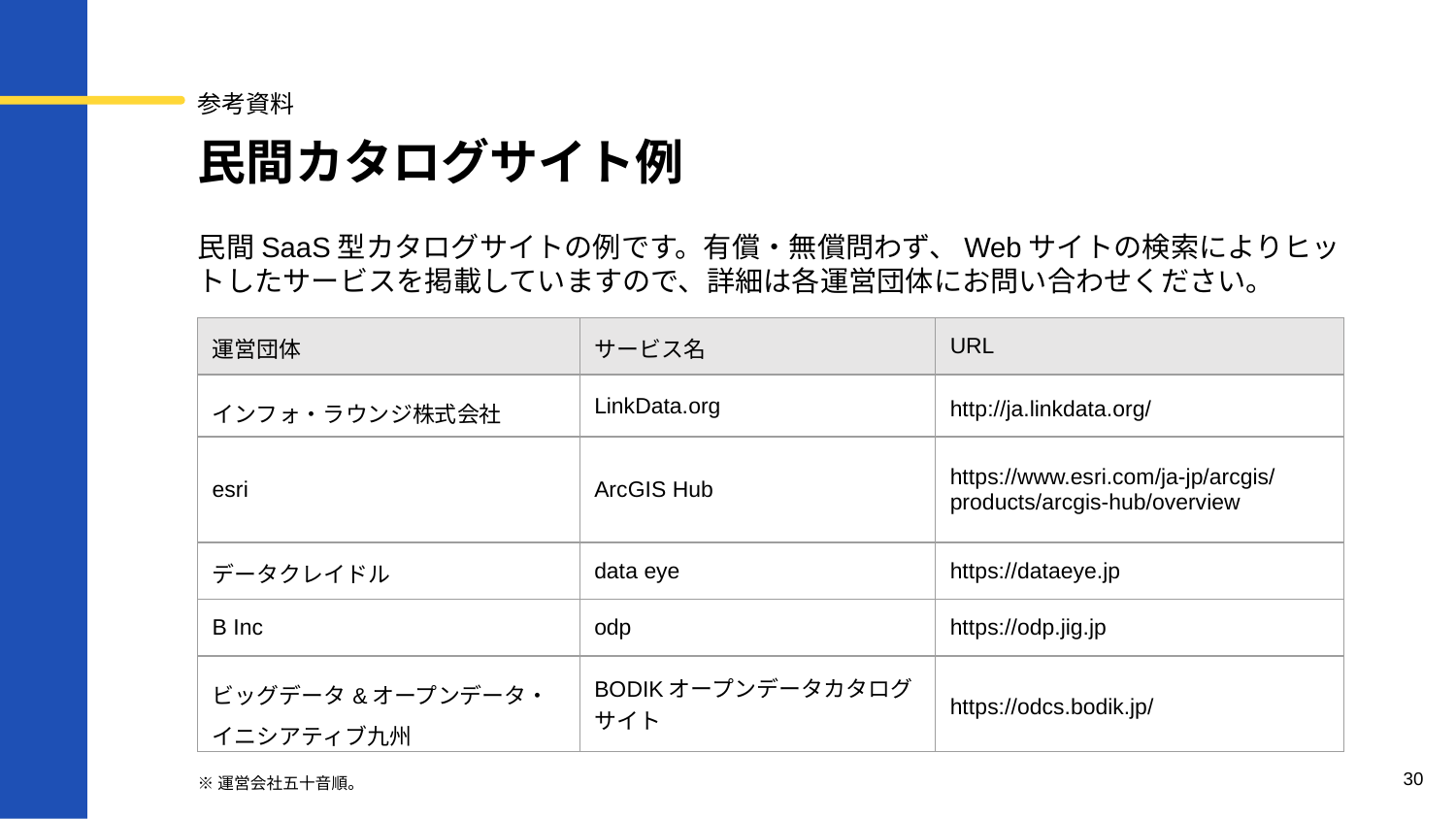

参考資料
# 民間カタログサイト例
民間SaaS型カタログサイトの例です。有償・無償問わず、Webサイトの検索によりヒットしたサービスを掲載していますので、詳細は各運営団体にお問い合わせください。
| 運営団体 | サービス名 | URL |
| --- | --- | --- |
| インフォ・ラウンジ株式会社 | LinkData.org | http://ja.linkdata.org/ |
| esri | ArcGIS Hub | https://www.esri.com/ja-jp/arcgis/products/arcgis-hub/overview |
| データクレイドル | data eye | https://dataeye.jp |
| B Inc | odp | https://odp.jig.jp |
| ビッグデータ&オープンデータ・ イニシアティブ九州 | BODIKオープンデータカタログサイト | https://odcs.bodik.jp/ |
30
※運営会社五十音順。